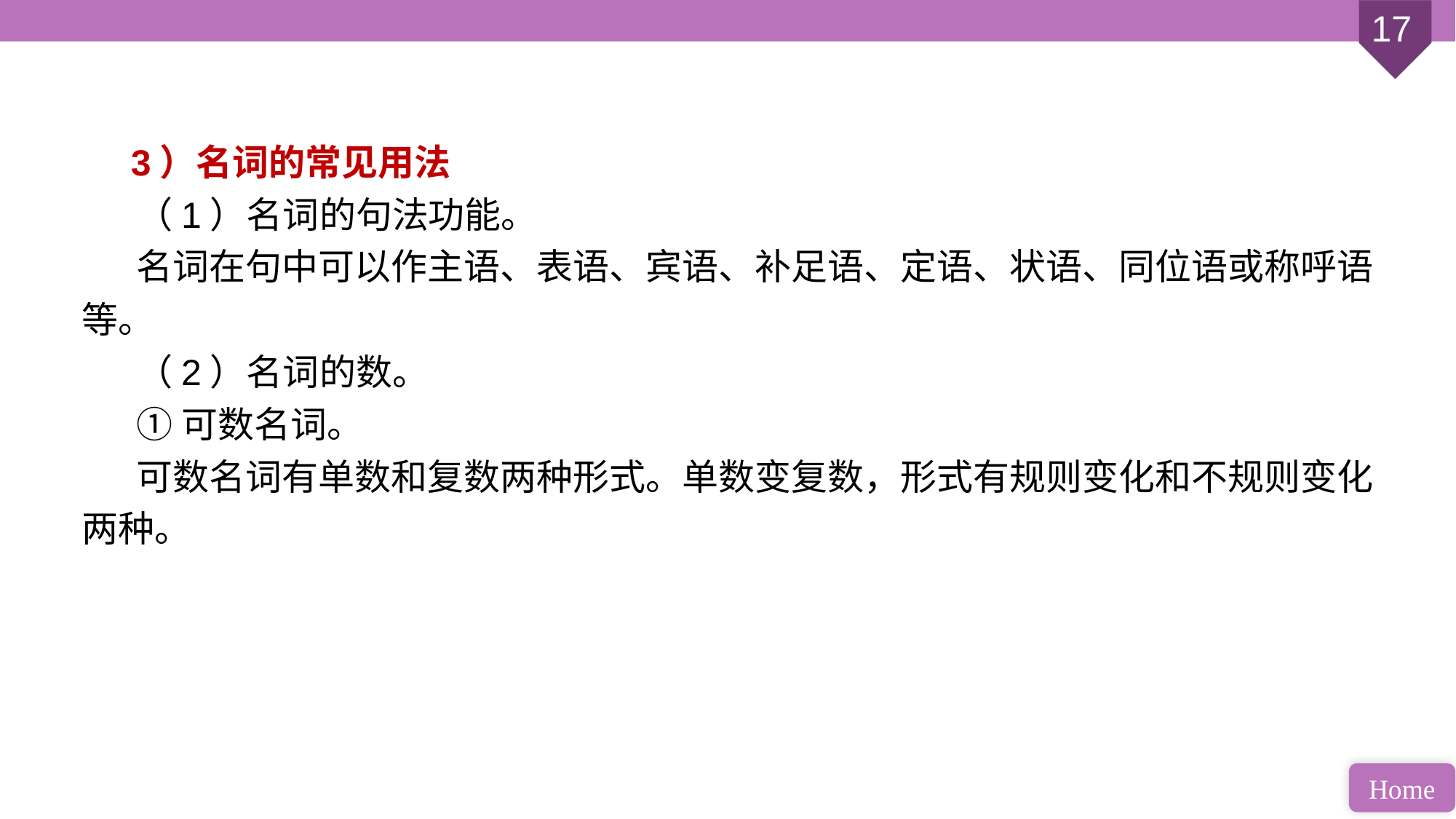

3）名词的常见用法
（1）名词的句法功能。
名词在句中可以作主语、表语、宾语、补足语、定语、状语、同位语或称呼语等。
（2）名词的数。
①可数名词。
可数名词有单数和复数两种形式。单数变复数，形式有规则变化和不规则变化两种。